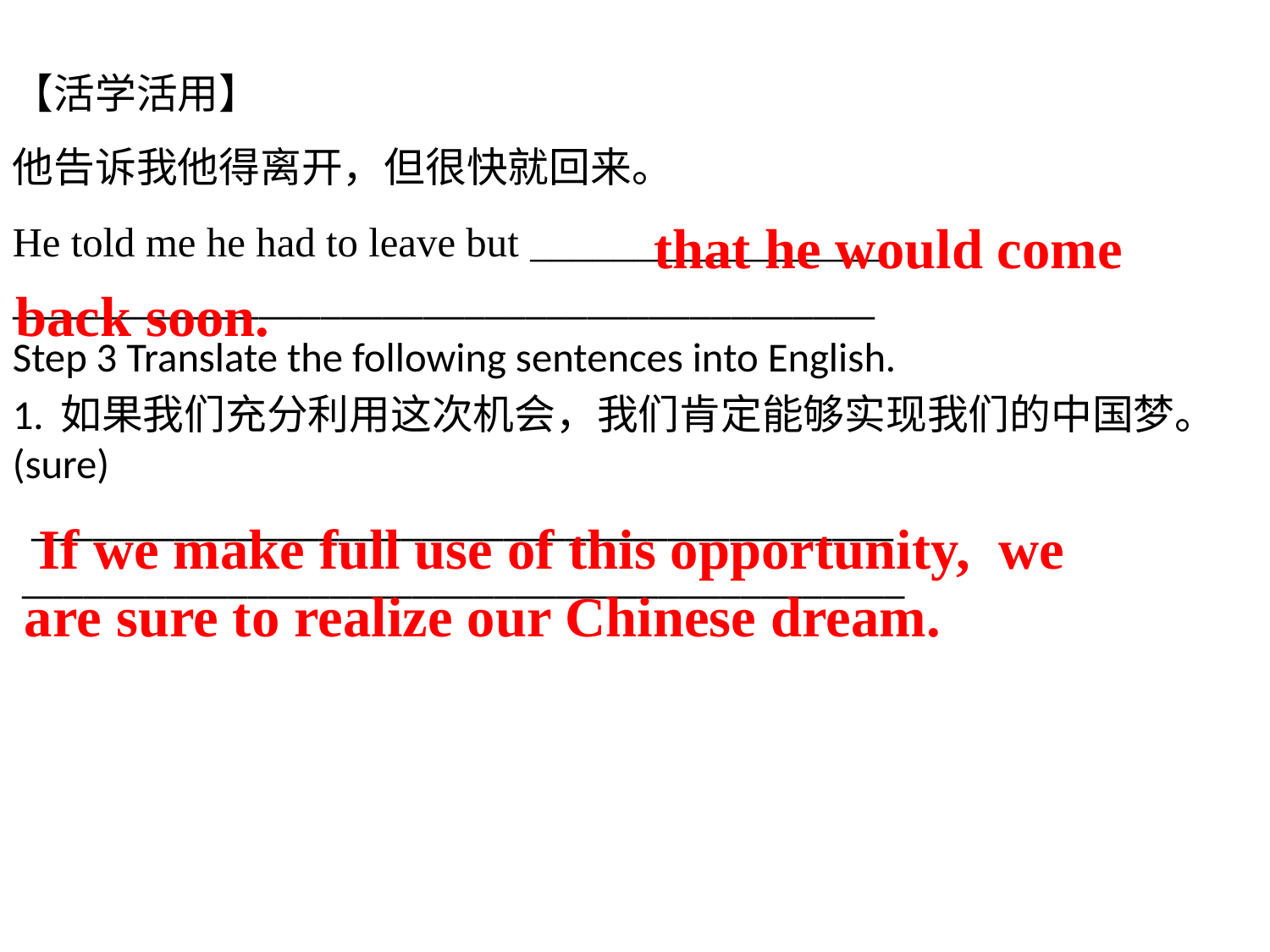

【活学活用】
他告诉我他得离开，但很快就回来。
He told me he had to leave but _________________
__________________________________________
Step 3 Translate the following sentences into English.
1. 如果我们充分利用这次机会，我们肯定能够实现我们的中国梦。(sure)
  __________________________________________
 ___________________________________________
                                             that he would come
back soon.
 If we make full use of this opportunity,  we
are sure to realize our Chinese dream.                                            that he would come